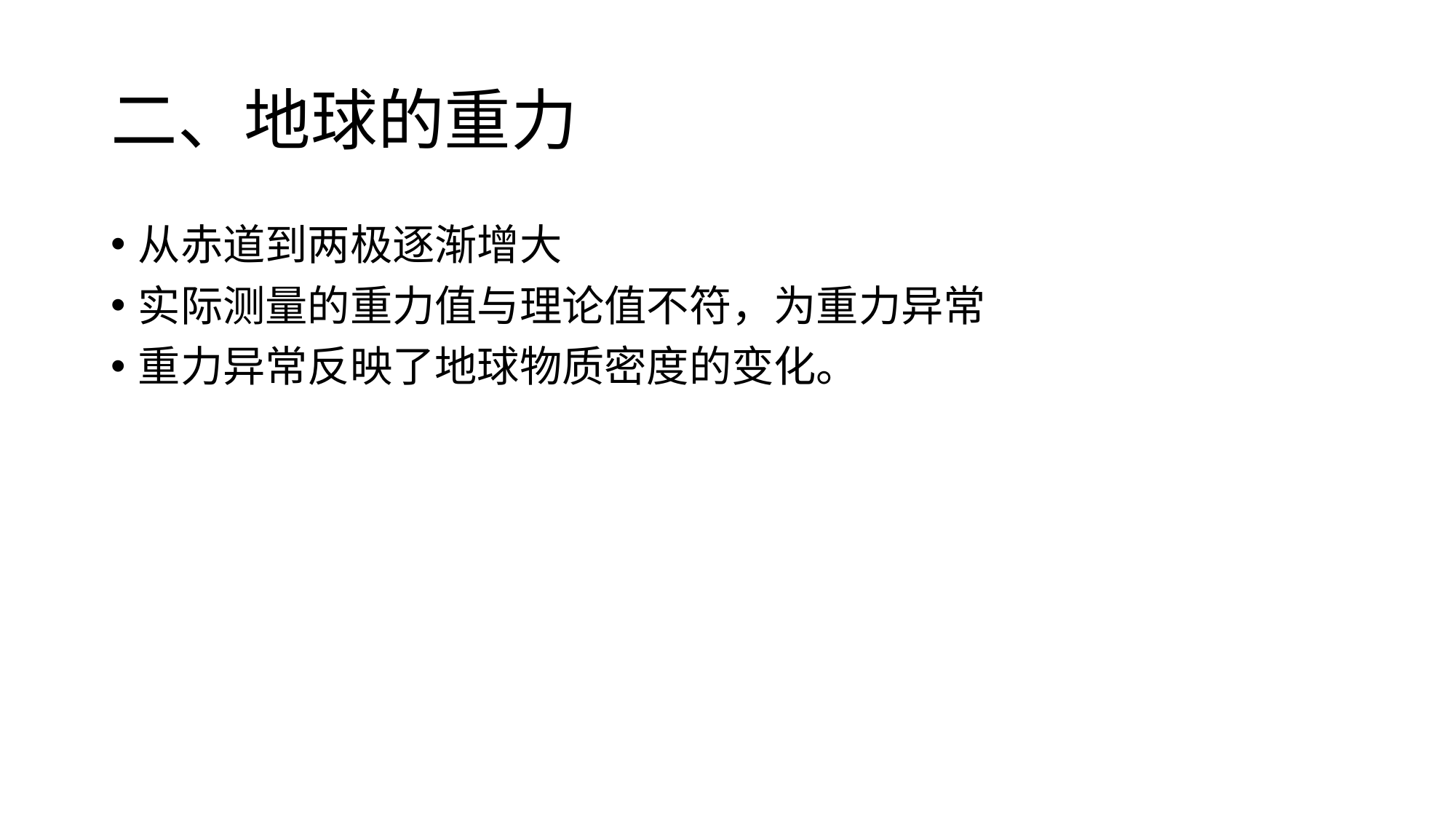

# 二、地球的重力
从赤道到两极逐渐增大
实际测量的重力值与理论值不符，为重力异常
重力异常反映了地球物质密度的变化。